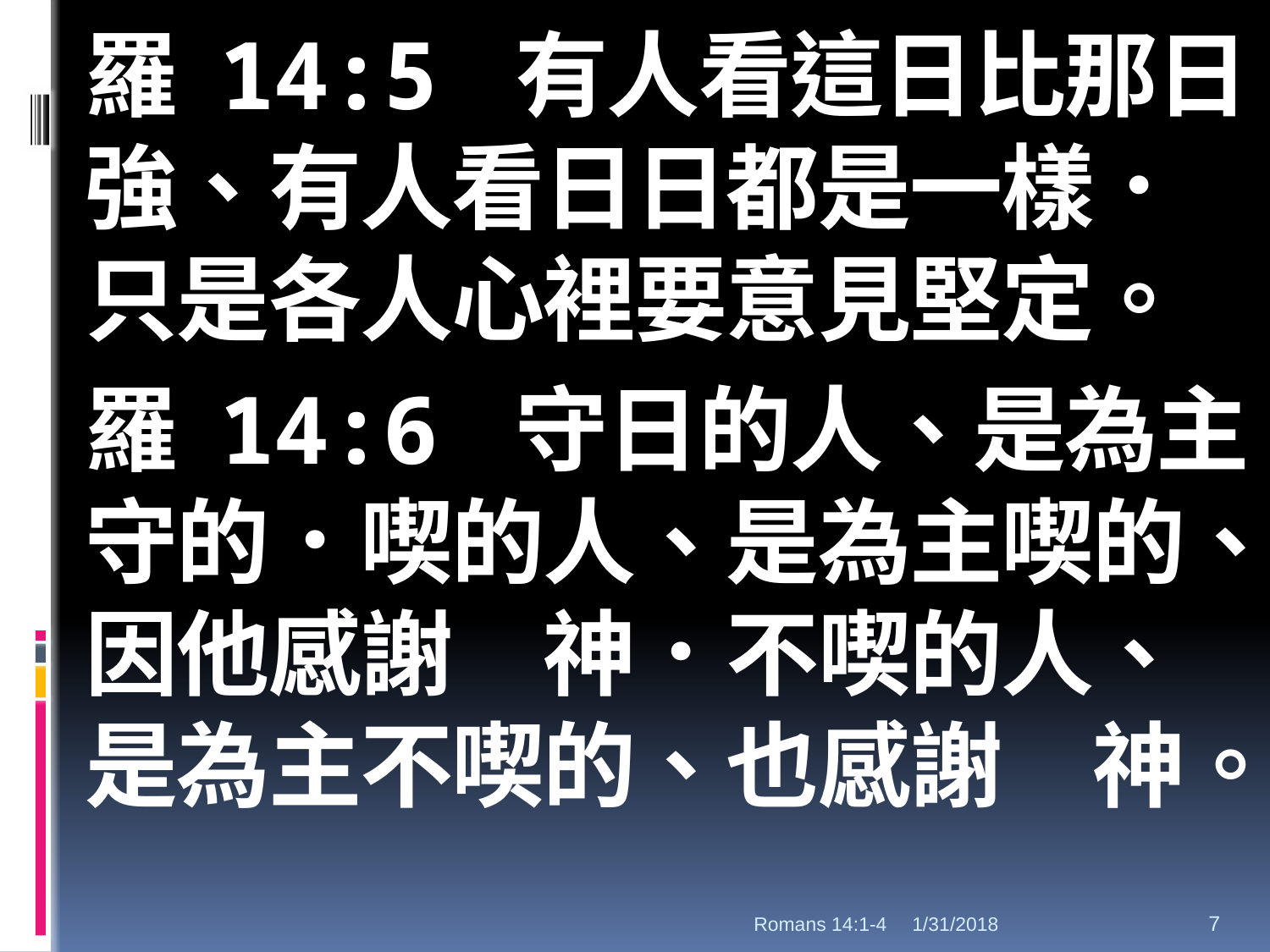

羅 14:5 有人看這日比那日強、有人看日日都是一樣．只是各人心裡要意見堅定。
羅 14:6 守日的人、是為主守的．喫的人、是為主喫的、因他感謝　神．不喫的人、是為主不喫的、也感謝　神。

#
Romans 14:1-4
1/31/2018
7